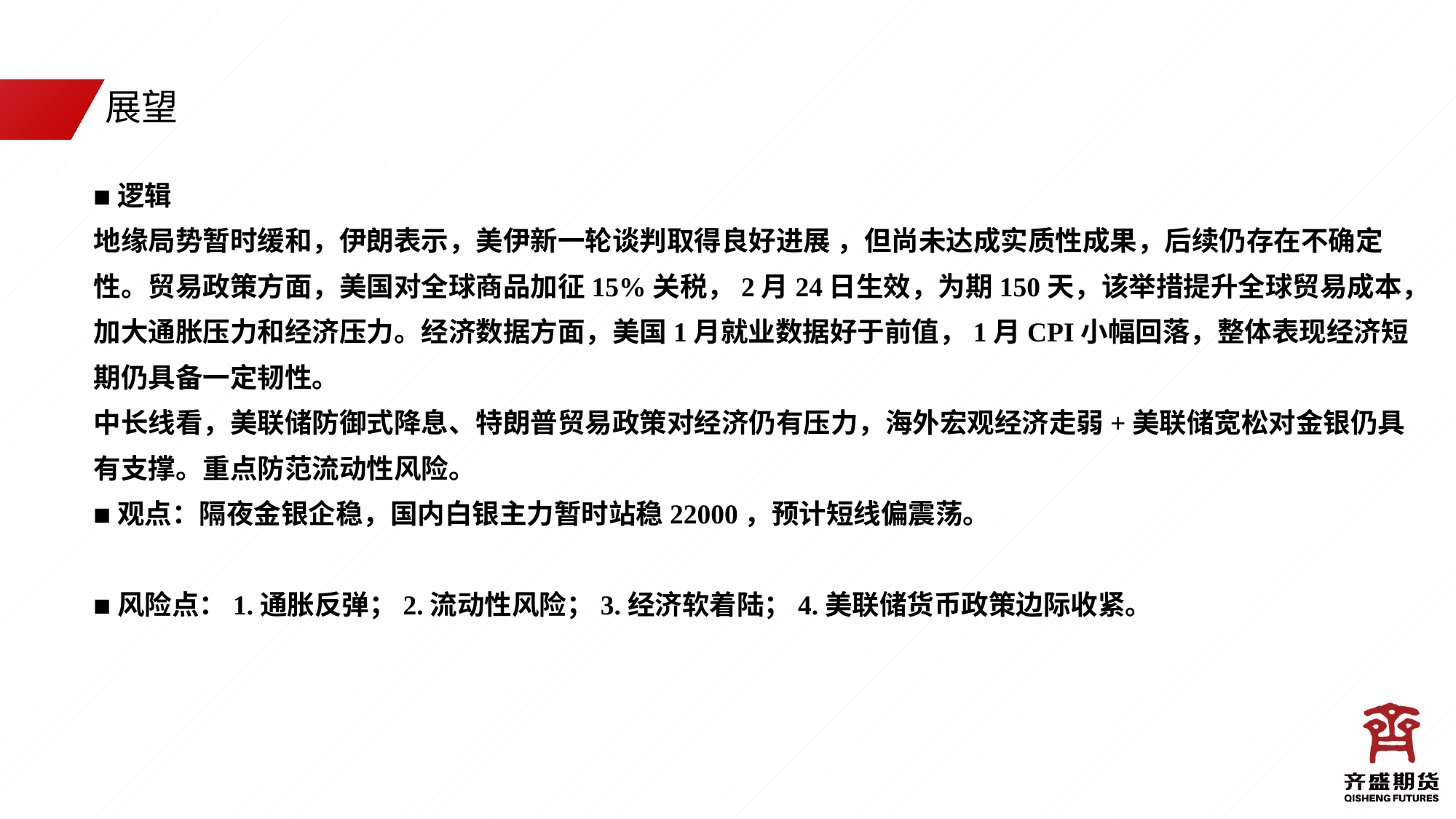

展望
◼逻辑
地缘局势暂时缓和，伊朗表示，美伊新一轮谈判取得良好进展 ，但尚未达成实质性成果，后续仍存在不确定性。贸易政策方面，美国对全球商品加征15%关税，2月24日生效，为期150天，该举措提升全球贸易成本，加大通胀压力和经济压力。经济数据方面，美国1月就业数据好于前值，1月CPI小幅回落，整体表现经济短期仍具备一定韧性。
中长线看，美联储防御式降息、特朗普贸易政策对经济仍有压力，海外宏观经济走弱+美联储宽松对金银仍具有支撑。重点防范流动性风险。
◼观点：隔夜金银企稳，国内白银主力暂时站稳22000，预计短线偏震荡。

◼风险点：1.通胀反弹；2.流动性风险；3.经济软着陆；4.美联储货币政策边际收紧。